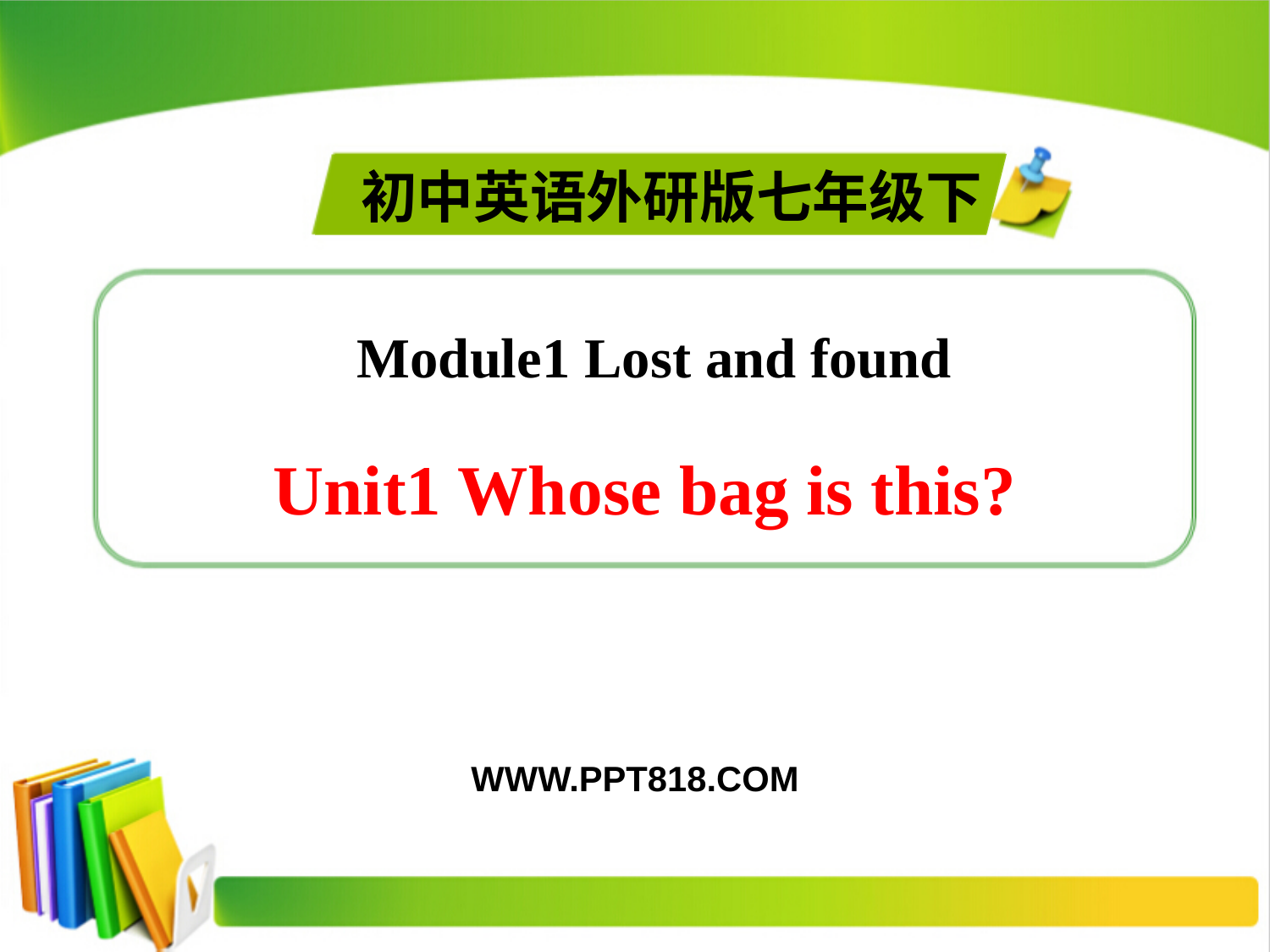

初中英语外研版七年级下
Module1 Lost and found
Unit1 Whose bag is this?
WWW.PPT818.COM